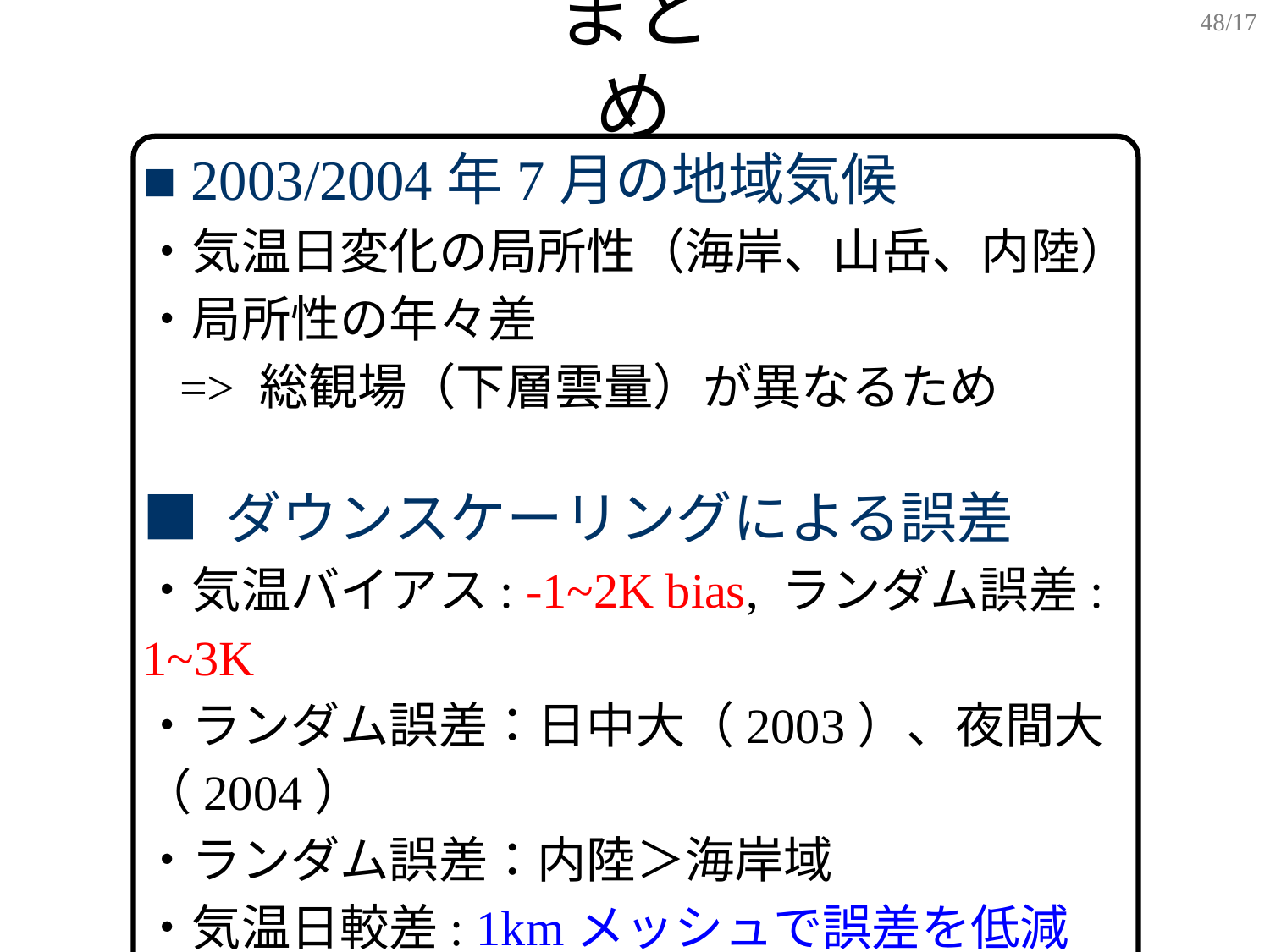

48/17
# まとめ
■ 2003/2004年7月の地域気候
・気温日変化の局所性（海岸、山岳、内陸）
・局所性の年々差
   => 総観場（下層雲量）が異なるため

■ ダウンスケーリングによる誤差
・気温バイアス: -1~2K bias, ランダム誤差: 1~3K
・ランダム誤差：日中大（2003）、夜間大（2004）
・ランダム誤差：内陸＞海岸域
・気温日較差: 1kmメッシュで誤差を低減
    => 雲の再現性が良くなった？（要確認）